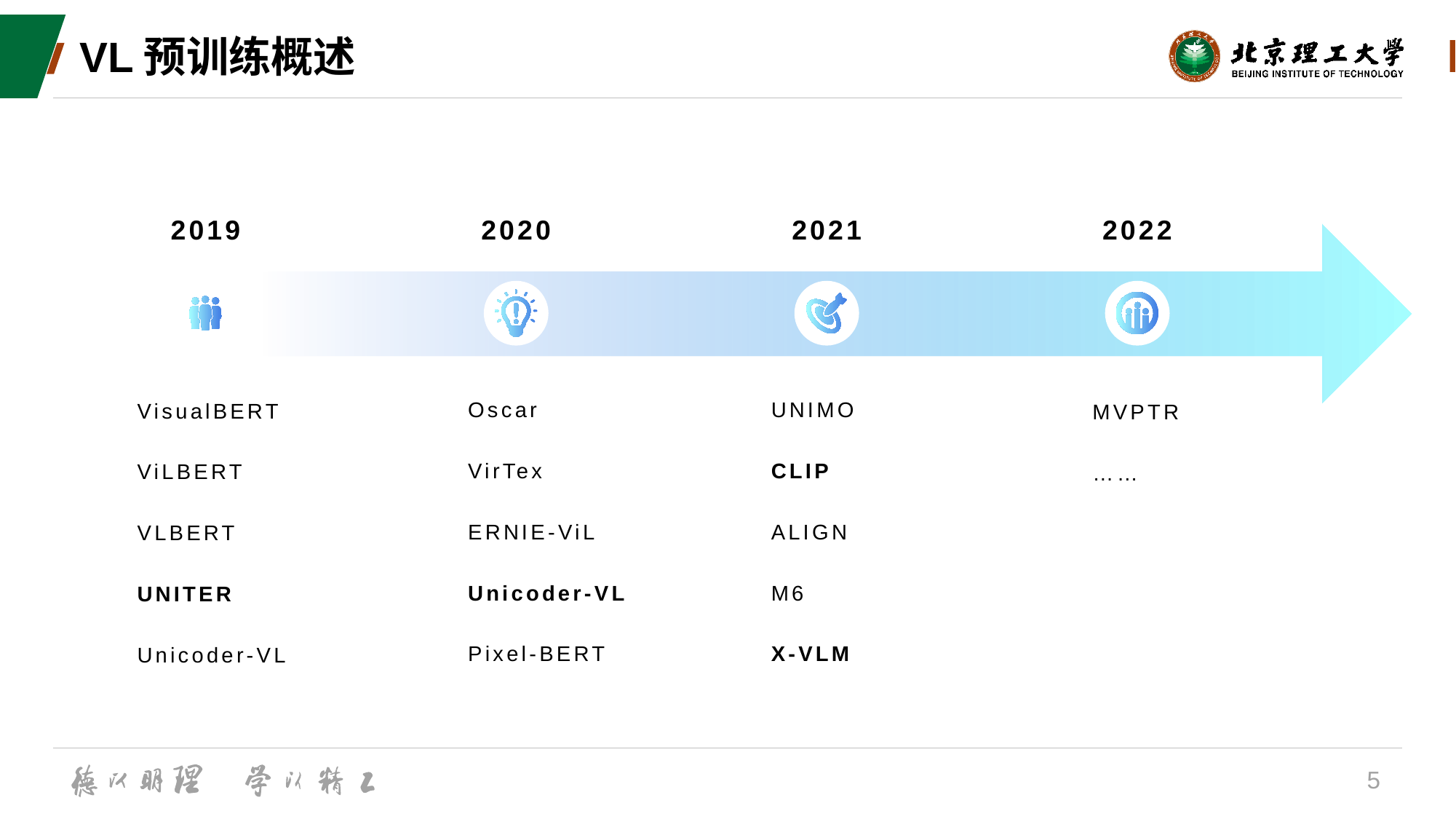

# VL预训练概述
2019
2020
2021
2022

Oscar

VirTex

ERNIE-ViL

Unicoder-VL

Pixel-BERT
UNIMO

CLIP

ALIGN

M6

X-VLM
VisualBERT

ViLBERT

VLBERT

UNITER

Unicoder-VL
MVPTR

……